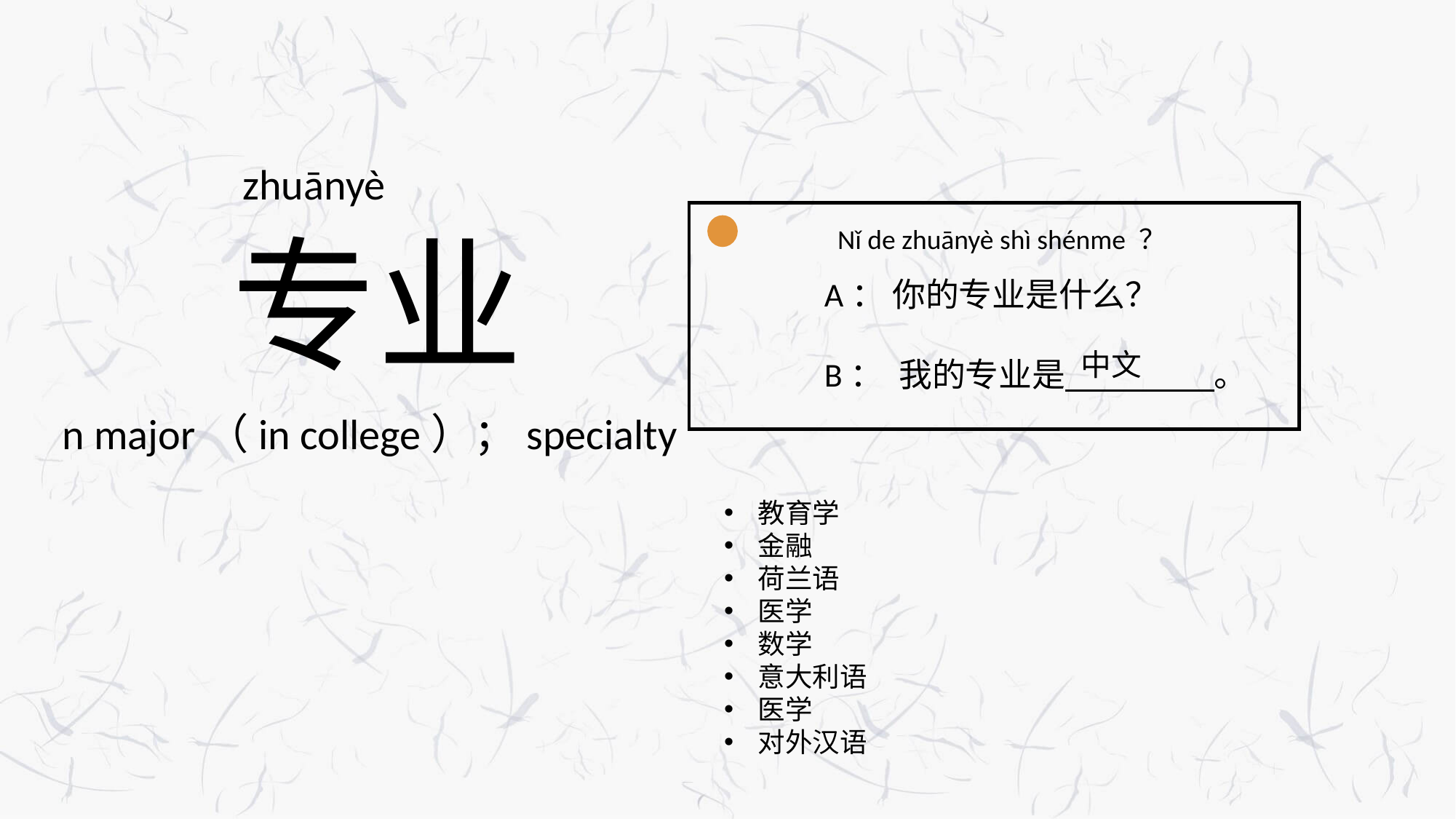

zhuānyè

          专业
              n major（in college）；specialty

Nǐ de zhuānyè shì shénme ？
A： 你的专业是什么？

B：  我的专业是                    。
中文
教育学
金融
荷兰语
医学
数学
意大利语
医学
对外汉语